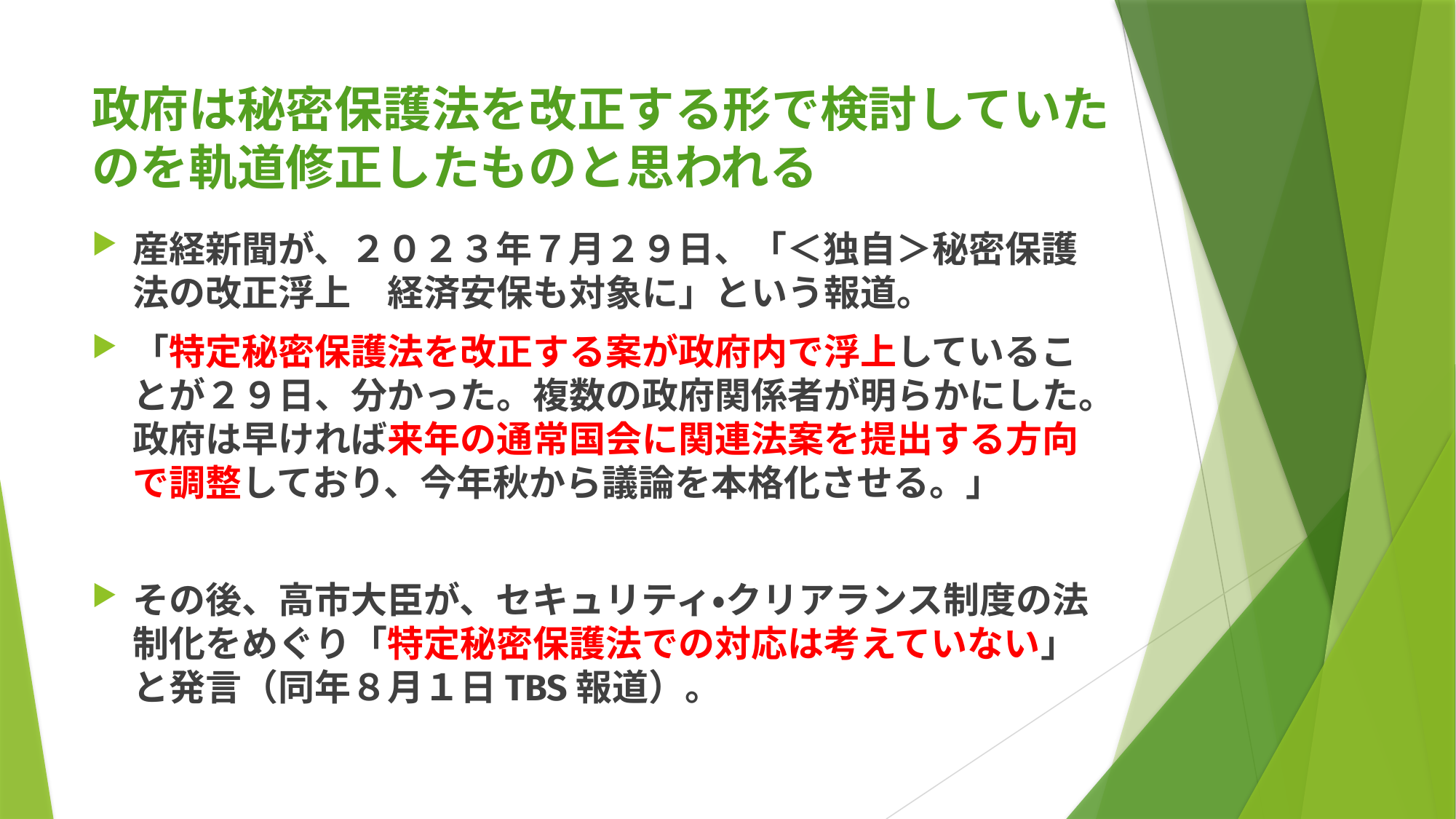

# 政府は秘密保護法を改正する形で検討していたのを軌道修正したものと思われる
産経新聞が、２０２３年７月２９日、「＜独自＞秘密保護法の改正浮上　経済安保も対象に」という報道。
「特定秘密保護法を改正する案が政府内で浮上していることが２９日、分かった。複数の政府関係者が明らかにした。政府は早ければ来年の通常国会に関連法案を提出する方向で調整しており、今年秋から議論を本格化させる。」

その後、高市大臣が、セキュリティ・クリアランス制度の法制化をめぐり「特定秘密保護法での対応は考えていない」と発言（同年８月１日TBS報道）。
33